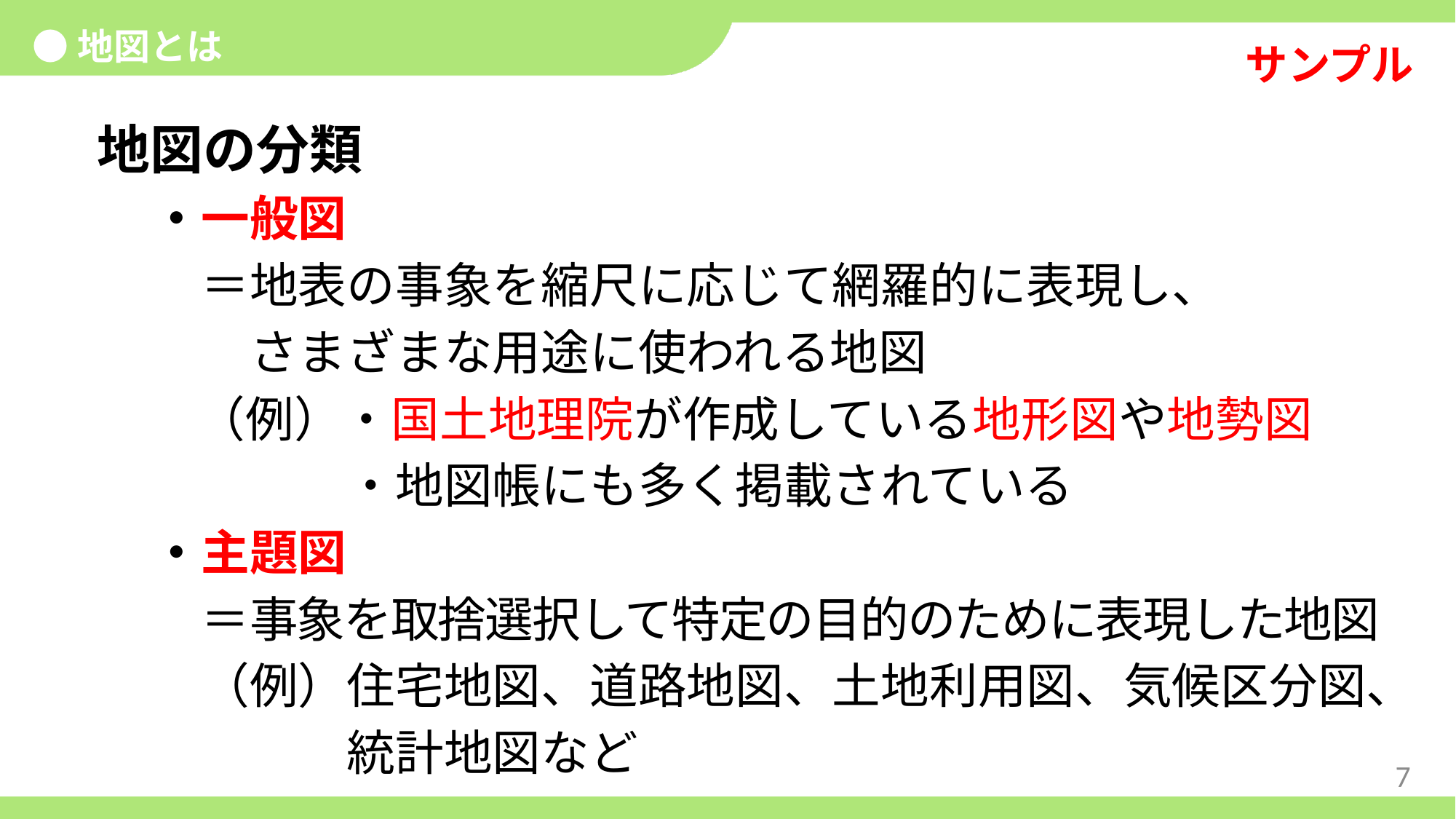

●地図とは
地図の分類
・一般図
　＝地表の事象を縮尺に応じて網羅的に表現し、
　　さまざまな用途に使われる地図
   （例）・国土地理院が作成している地形図や地勢図
　　　　・地図帳にも多く掲載されている
・主題図
　＝事象を取捨選択して特定の目的のために表現した地図
　（例）住宅地図、道路地図、土地利用図、気候区分図、
　　　　統計地図など